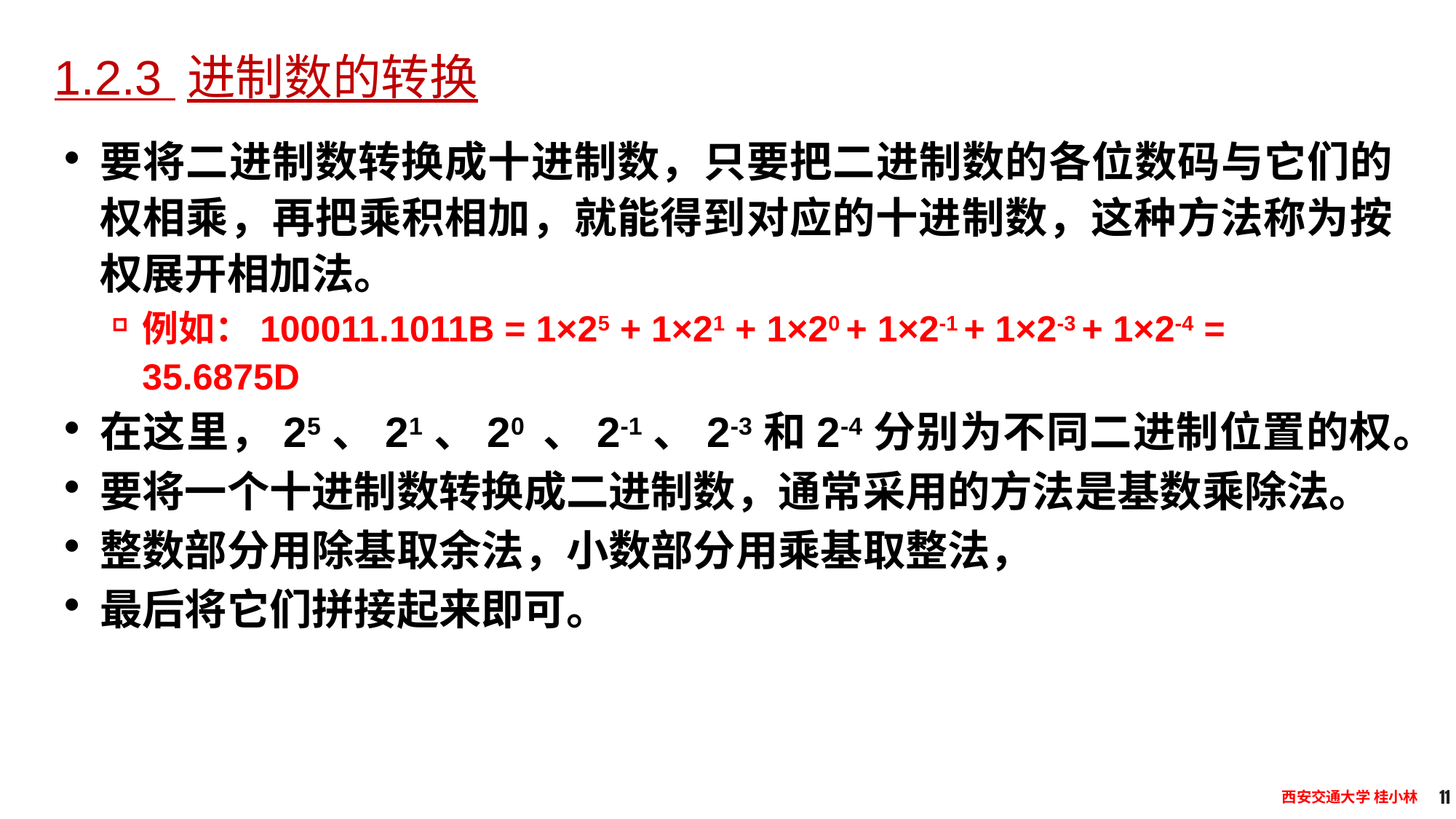

# 1.2.3 进制数的转换
要将二进制数转换成十进制数，只要把二进制数的各位数码与它们的权相乘，再把乘积相加，就能得到对应的十进制数，这种方法称为按权展开相加法。
例如：100011.1011B = 1×25 + 1×21 + 1×20 + 1×2-1 + 1×2-3 + 1×2-4 = 35.6875D
在这里，25、21、20 、2-1、2-3和2-4分别为不同二进制位置的权。
要将一个十进制数转换成二进制数，通常采用的方法是基数乘除法。
整数部分用除基取余法，小数部分用乘基取整法，
最后将它们拼接起来即可。